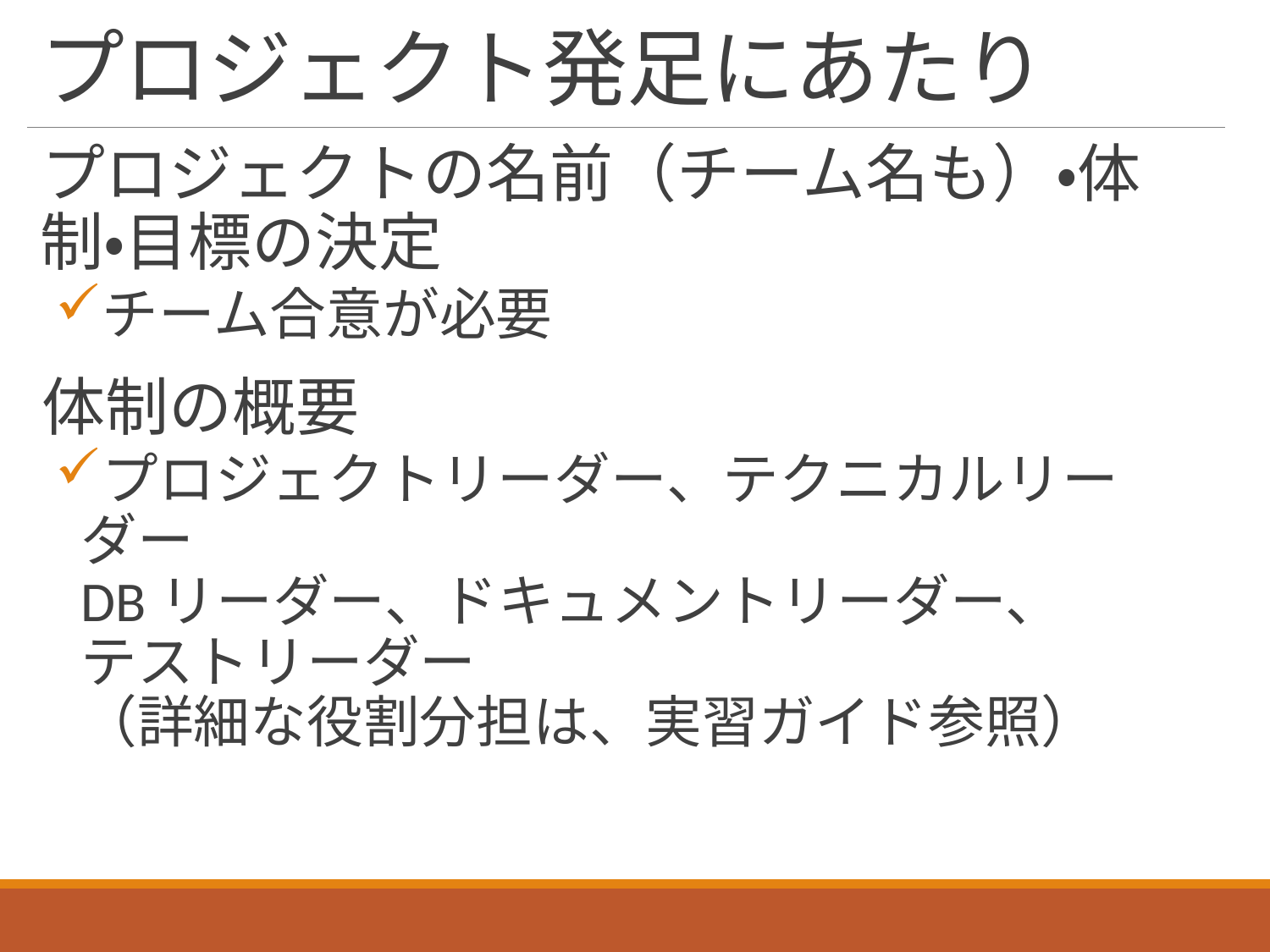

# プロジェクト発足にあたり
プロジェクトの名前（チーム名も）・体制・目標の決定
チーム合意が必要
体制の概要
プロジェクトリーダー、テクニカルリーダー
DBリーダー、ドキュメントリーダー、
テストリーダー
（詳細な役割分担は、実習ガイド参照）